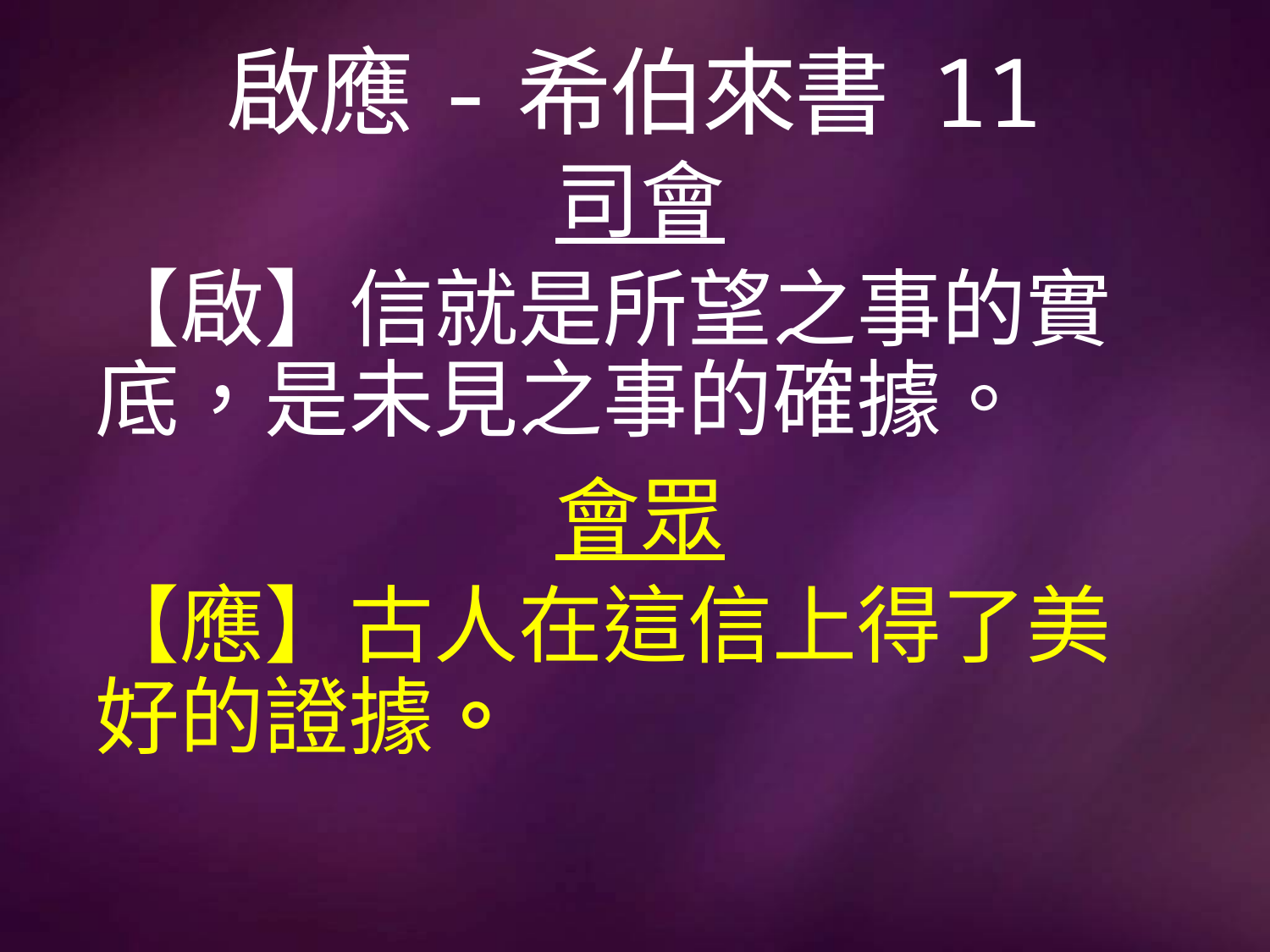

# 啟應-希伯來書 11
司會
【啟】信就是所望之事的實底，是未見之事的確據。

會眾
【應】古人在這信上得了美好的證據。